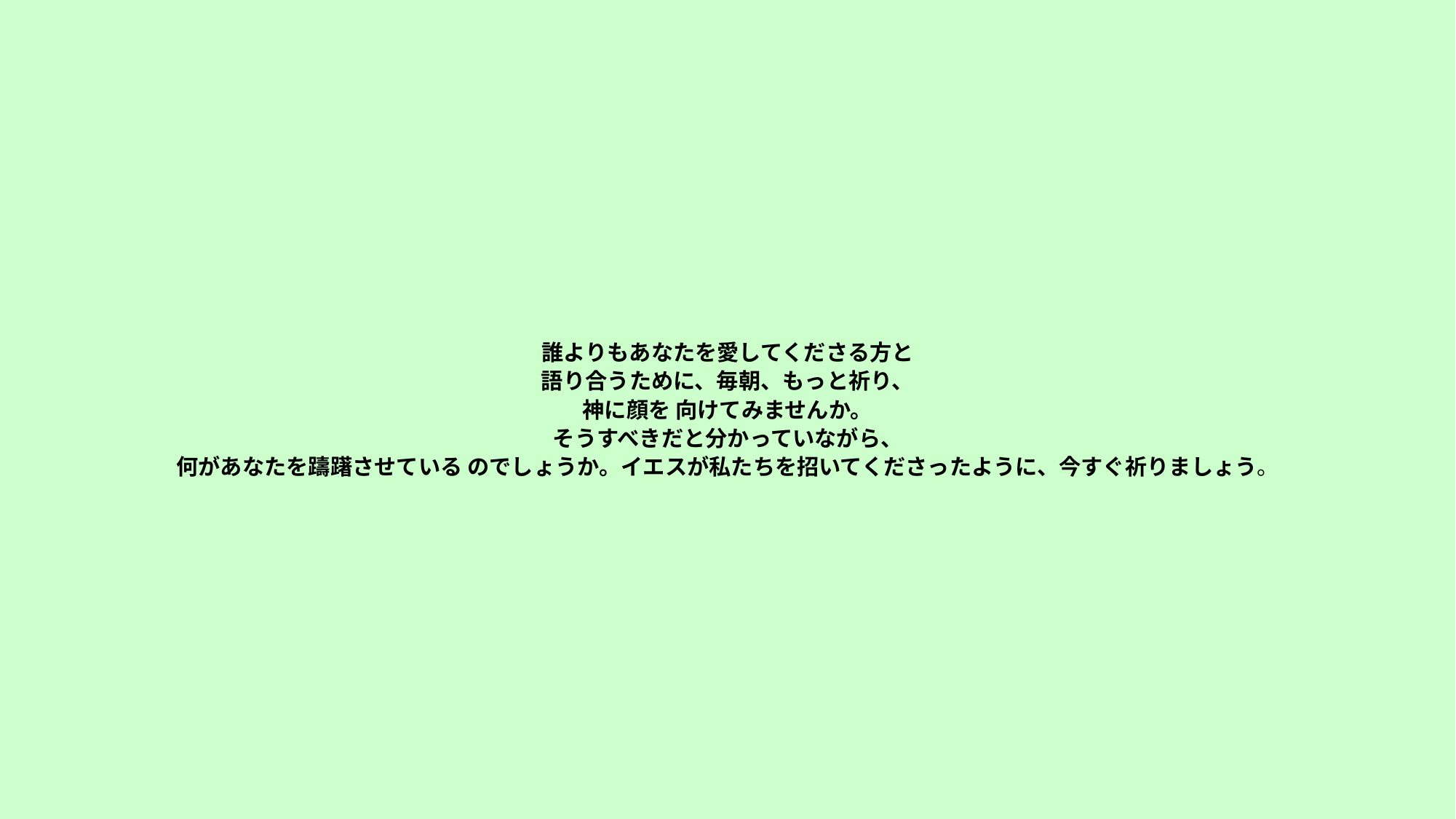

# 誰よりもあなたを愛してくださる方と 語り合うために、毎朝、もっと祈り、 神に顔を 向けてみませんか。 そうすべきだと分かっていながら、 何があなたを躊躇させている のでしょうか。イエスが私たちを招いてくださったように、今すぐ祈りましょう。